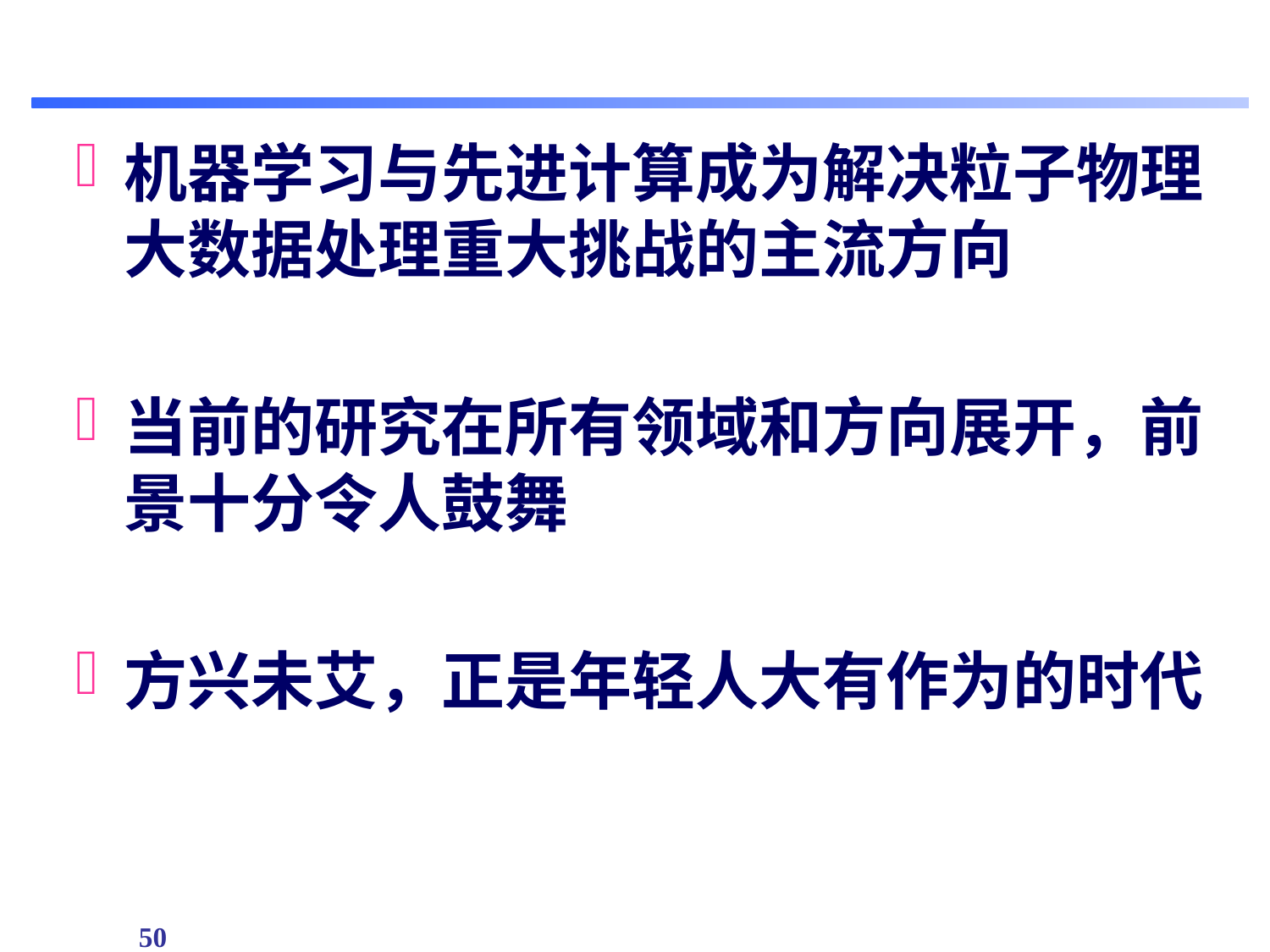

机器学习与先进计算成为解决粒子物理大数据处理重大挑战的主流方向

当前的研究在所有领域和方向展开，前景十分令人鼓舞

方兴未艾，正是年轻人大有作为的时代
50